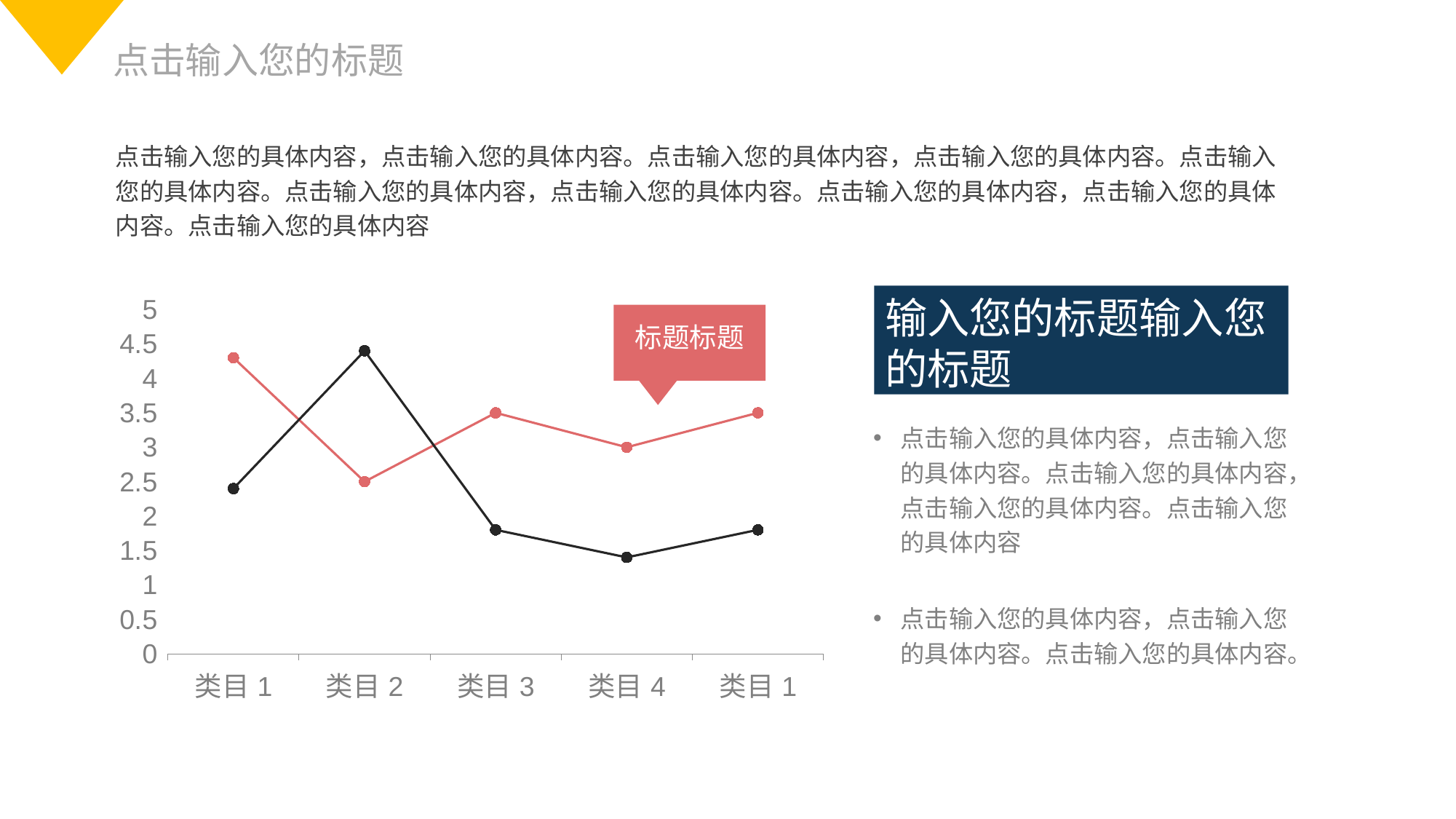

点击输入您的标题
点击输入您的具体内容，点击输入您的具体内容。点击输入您的具体内容，点击输入您的具体内容。点击输入您的具体内容。点击输入您的具体内容，点击输入您的具体内容。点击输入您的具体内容，点击输入您的具体内容。点击输入您的具体内容

### Chart

| Category | Series 1 | Series 2 |
|---|---|---|
| 类目1 | 4.3 | 2.4 |
| 类目2 | 2.5 | 4.4 |
| 类目3 | 3.5 | 1.8 |
| 类目4 | 3.0 | 1.4 |
| 类目1 | 3.5 | 1.8 |
标题标题
输入您的标题输入您的标题
点击输入您的具体内容，点击输入您的具体内容。点击输入您的具体内容，点击输入您的具体内容。点击输入您的具体内容

点击输入您的具体内容，点击输入您的具体内容。点击输入您的具体内容。